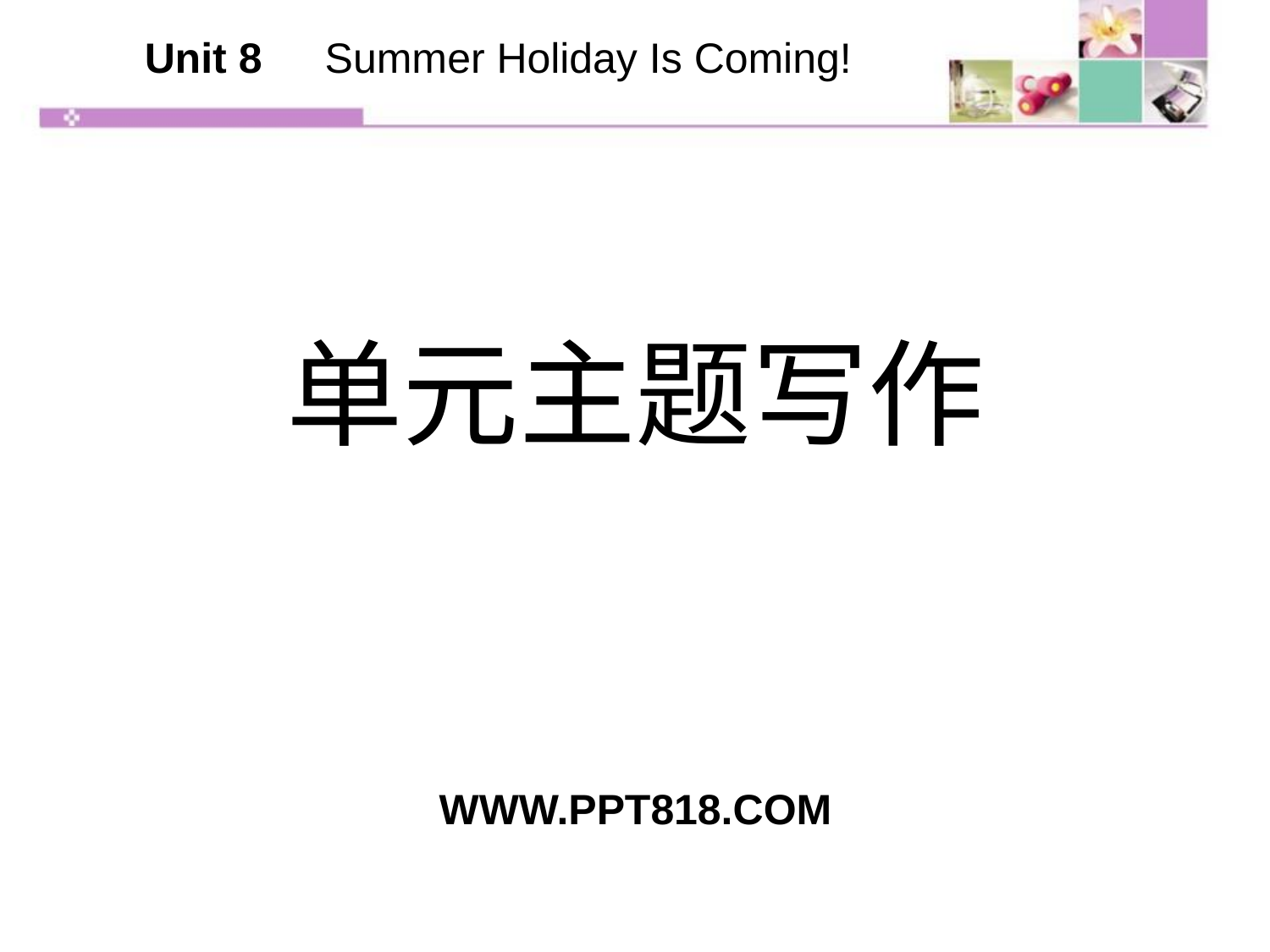

Unit 8　Summer Holiday Is Coming!
单元主题写作
WWW.PPT818.COM